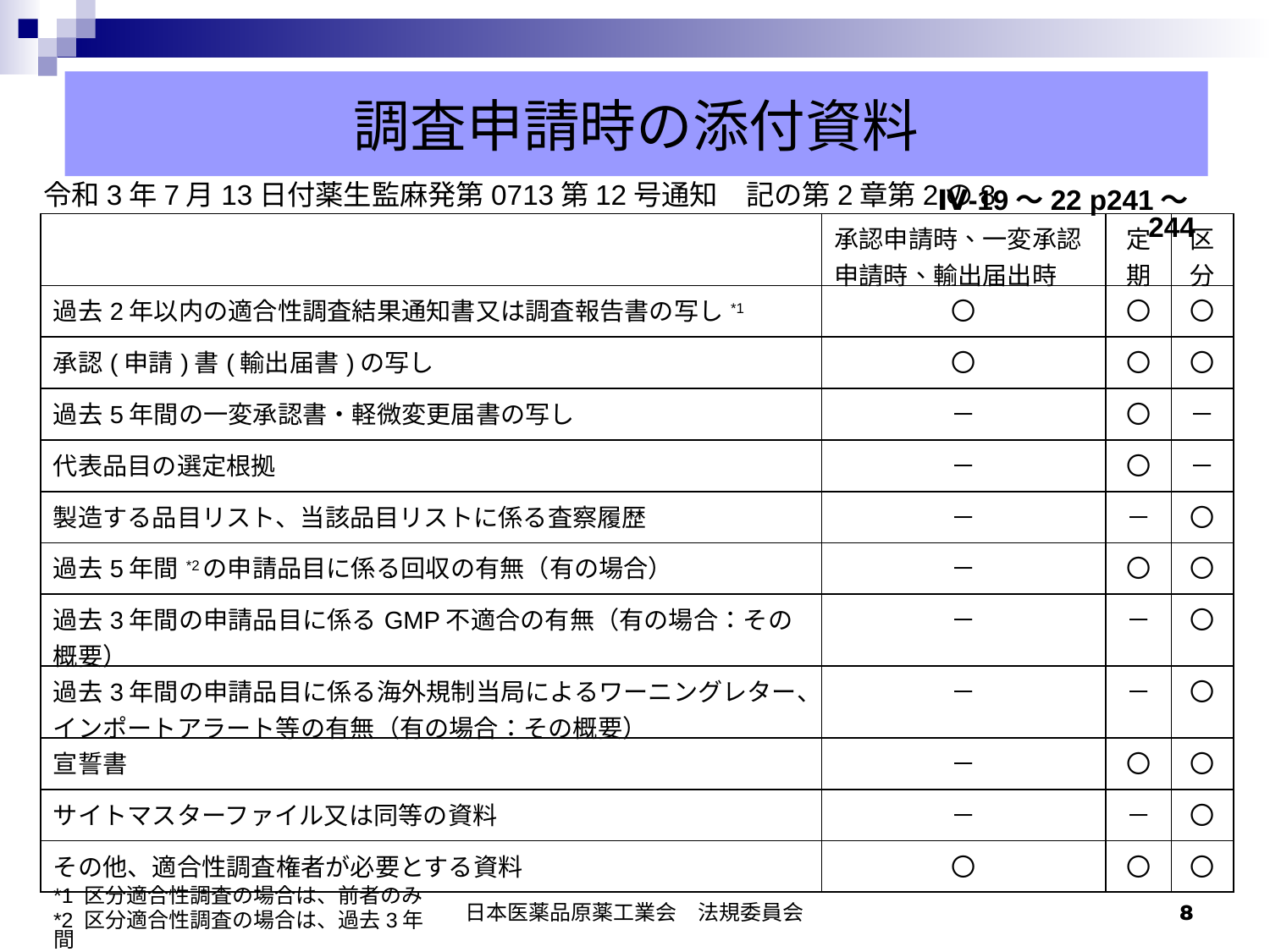

調査申請時の添付資料
令和3年7月13日付薬生監麻発第0713第12号通知　記の第2章第2の8
Ⅳ-19〜22 p241〜244
|  | 承認申請時、一変承認申請時、輸出届出時 | 定期 | 区分 |
| --- | --- | --- | --- |
| 過去2年以内の適合性調査結果通知書又は調査報告書の写し\*1 | 〇 | 〇 | 〇 |
| 承認(申請)書(輸出届書)の写し | 〇 | 〇 | 〇 |
| 過去5年間の一変承認書・軽微変更届書の写し | － | 〇 | － |
| 代表品目の選定根拠 | － | 〇 | － |
| 製造する品目リスト、当該品目リストに係る査察履歴 | － | － | 〇 |
| 過去5年間\*2の申請品目に係る回収の有無（有の場合） | － | 〇 | 〇 |
| 過去3年間の申請品目に係るGMP不適合の有無（有の場合：その概要） | － | － | 〇 |
| 過去3年間の申請品目に係る海外規制当局によるワーニングレター、インポートアラート等の有無（有の場合：その概要） | － | － | 〇 |
| 宣誓書 | － | 〇 | 〇 |
| サイトマスターファイル又は同等の資料 | － | － | 〇 |
| その他、適合性調査権者が必要とする資料 | 〇 | 〇 | 〇 |
日本医薬品原薬工業会　法規委員会
8
*1 区分適合性調査の場合は、前者のみ
*2 区分適合性調査の場合は、過去3年間